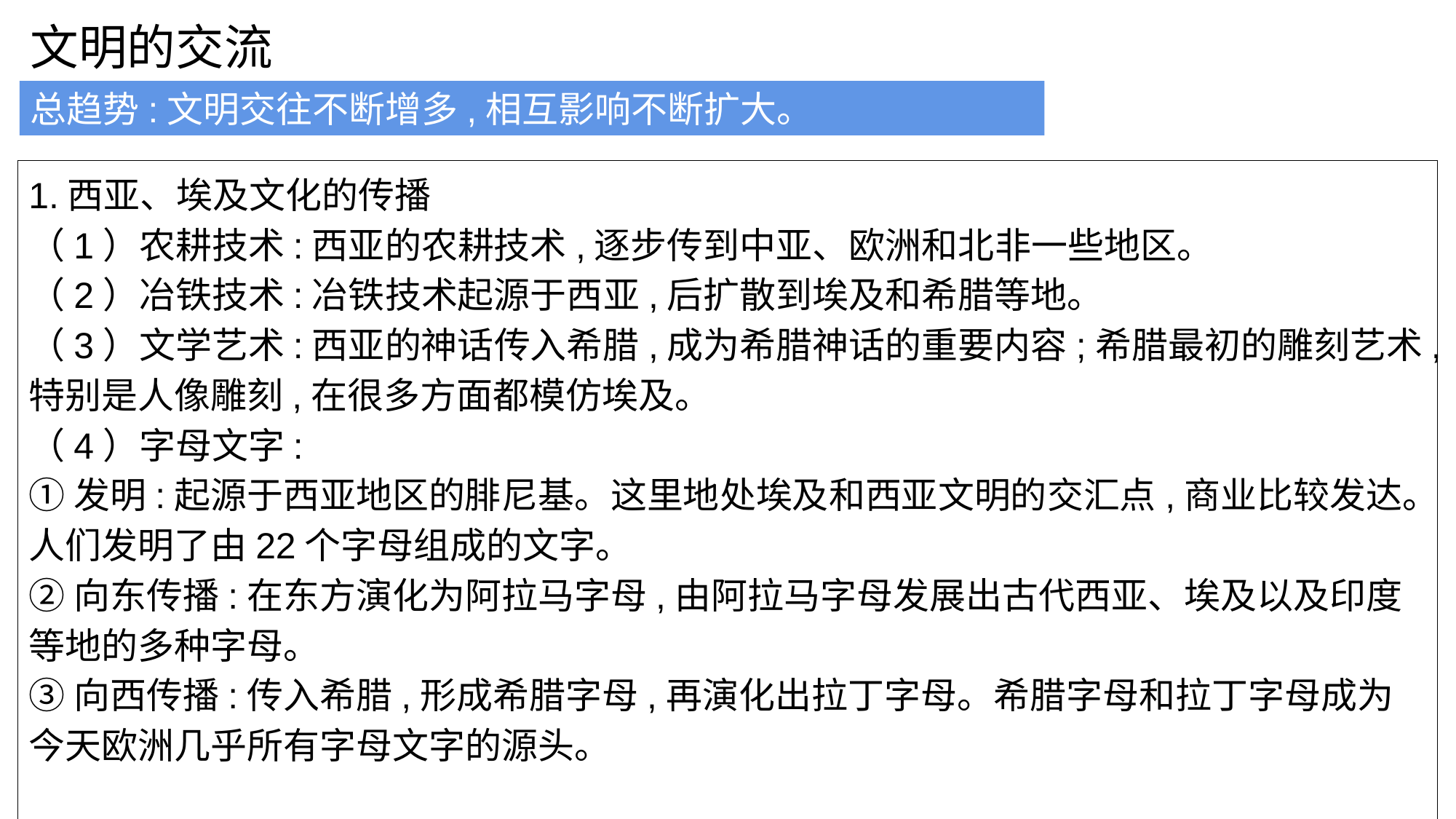

文明的交流
总趋势:文明交往不断增多,相互影响不断扩大。
1.西亚、埃及文化的传播
（1）农耕技术:西亚的农耕技术,逐步传到中亚、欧洲和北非一些地区。
（2）冶铁技术:冶铁技术起源于西亚,后扩散到埃及和希腊等地。
（3）文学艺术:西亚的神话传入希腊,成为希腊神话的重要内容;希腊最初的雕刻艺术,特别是人像雕刻,在很多方面都模仿埃及。
（4）字母文字:
①发明:起源于西亚地区的腓尼基。这里地处埃及和西亚文明的交汇点,商业比较发达。人们发明了由22个字母组成的文字。
②向东传播:在东方演化为阿拉马字母,由阿拉马字母发展出古代西亚、埃及以及印度等地的多种字母。
③向西传播:传入希腊,形成希腊字母,再演化出拉丁字母。希腊字母和拉丁字母成为今天欧洲几乎所有字母文字的源头。